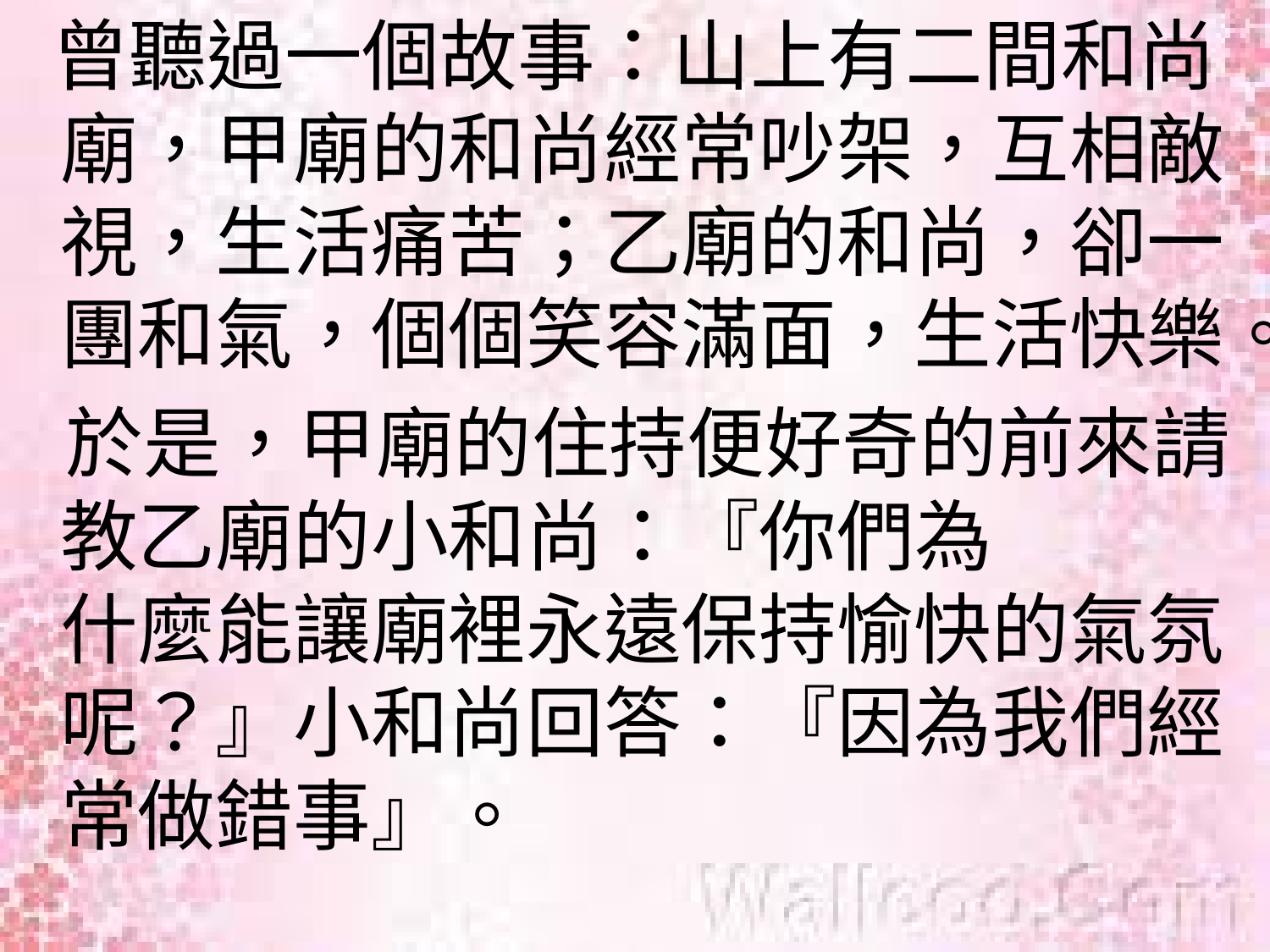

曾聽過一個故事：山上有二間和尚廟，甲廟的和尚經常吵架，互相敵視，生活痛苦；乙廟的和尚，卻一團和氣，個個笑容滿面，生活快樂。
  於是，甲廟的住持便好奇的前來請教乙廟的小和尚：『你們為 
什麼能讓廟裡永遠保持愉快的氣氛呢？』小和尚回答：『因為我們經常做錯事』。